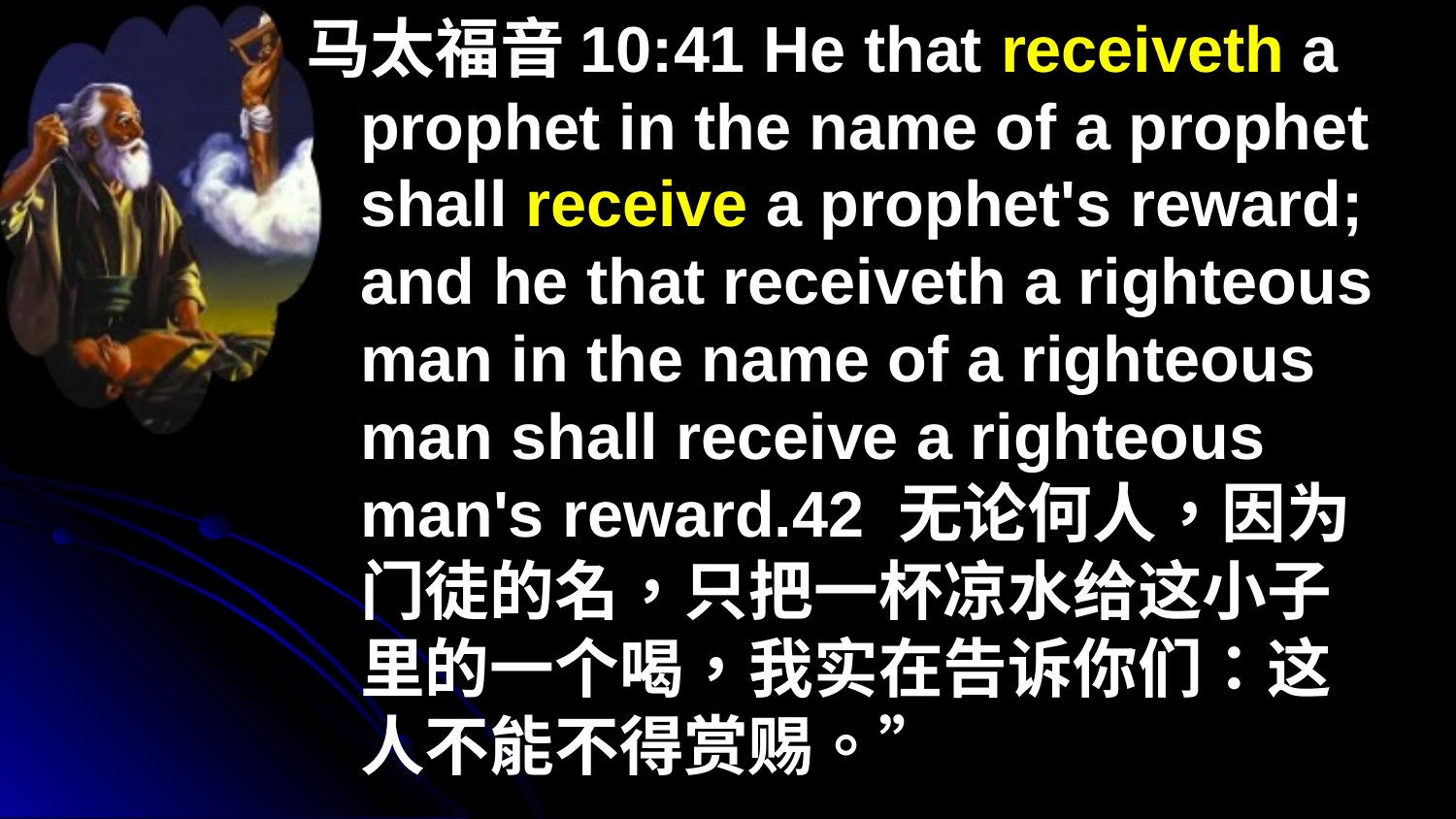

马太福音10:41 He that receiveth a prophet in the name of a prophet shall receive a prophet's reward; and he that receiveth a righteous man in the name of a righteous man shall receive a righteous man's reward.42 无论何人，因为门徒的名，只把一杯凉水给这小子里的一个喝，我实在告诉你们：这人不能不得赏赐。”